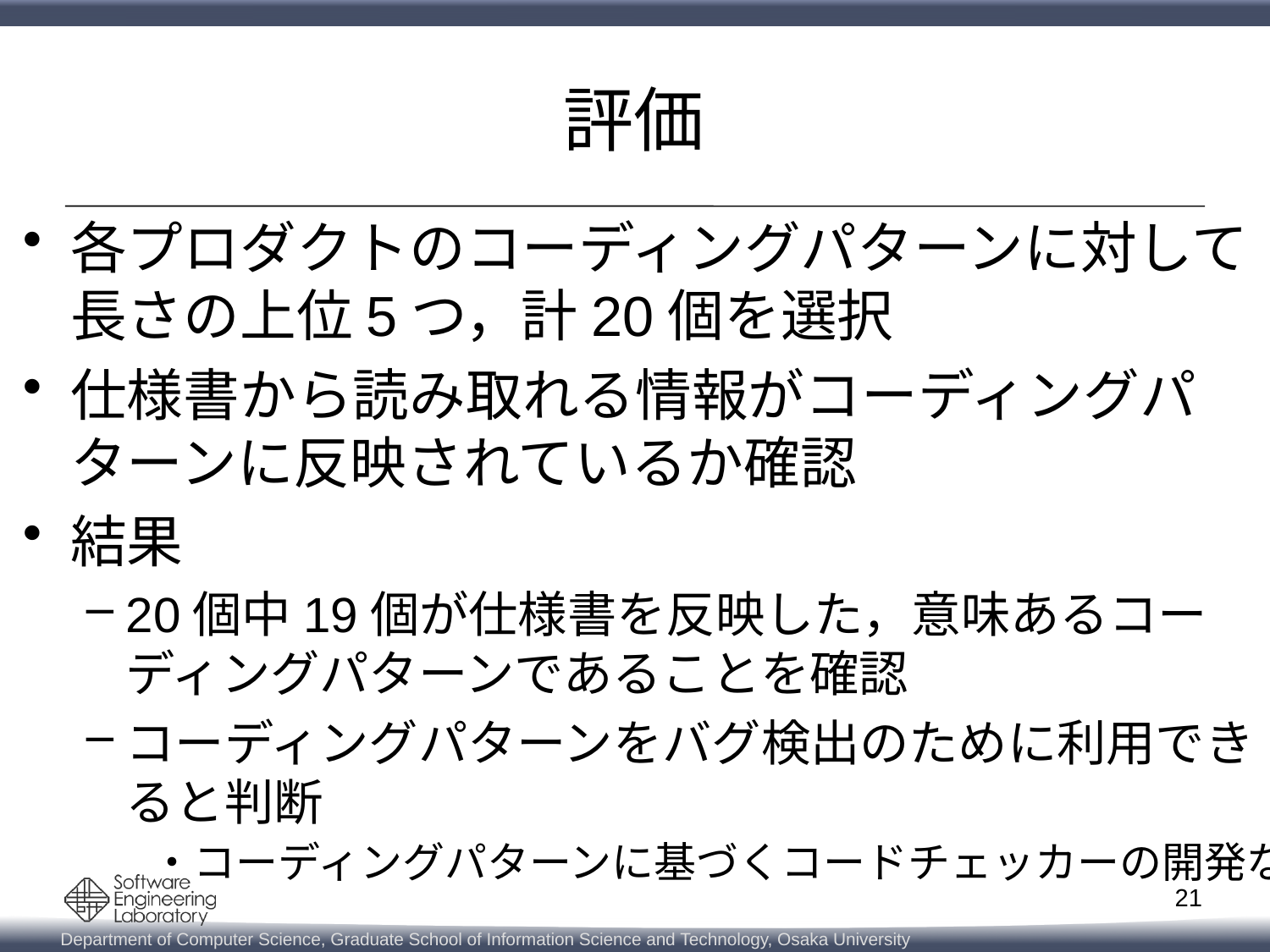

# 評価
各プロダクトのコーディングパターンに対して長さの上位5つ，計20個を選択
仕様書から読み取れる情報がコーディングパターンに反映されているか確認
結果
20個中19個が仕様書を反映した，意味あるコーディングパターンであることを確認
コーディングパターンをバグ検出のために利用できると判断
・コーディングパターンに基づくコードチェッカーの開発など

21